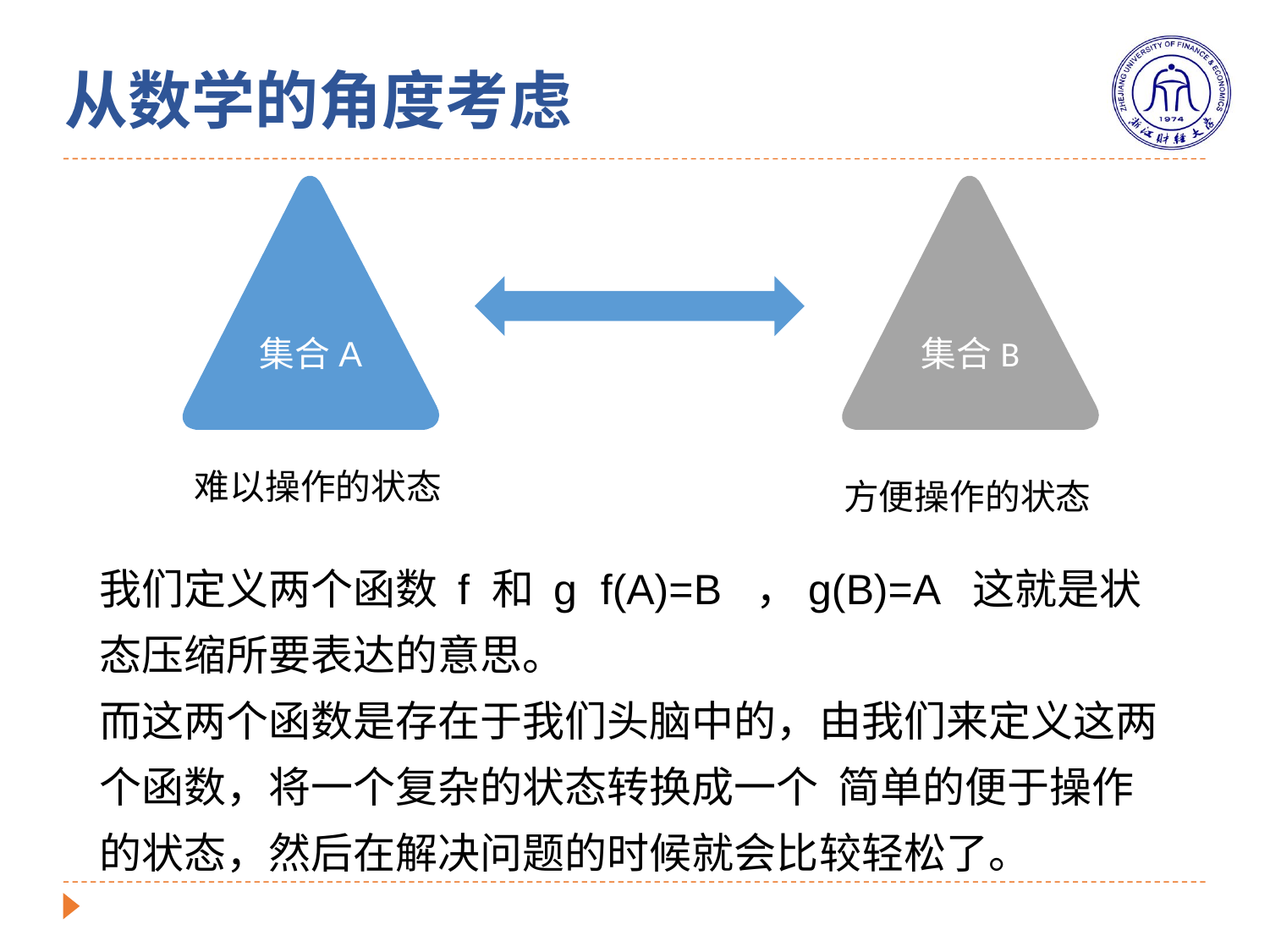

从数学的角度考虑
集合A
集合B

难以操作的状态
方便操作的状态
我们定义两个函数 f 和 g  f(A)=B  ，g(B)=A  这就是状态压缩所要表达的意思。
而这两个函数是存在于我们头脑中的，由我们来定义这两个函数，将一个复杂的状态转换成一个  简单的便于操作的状态，然后在解决问题的时候就会比较轻松了。